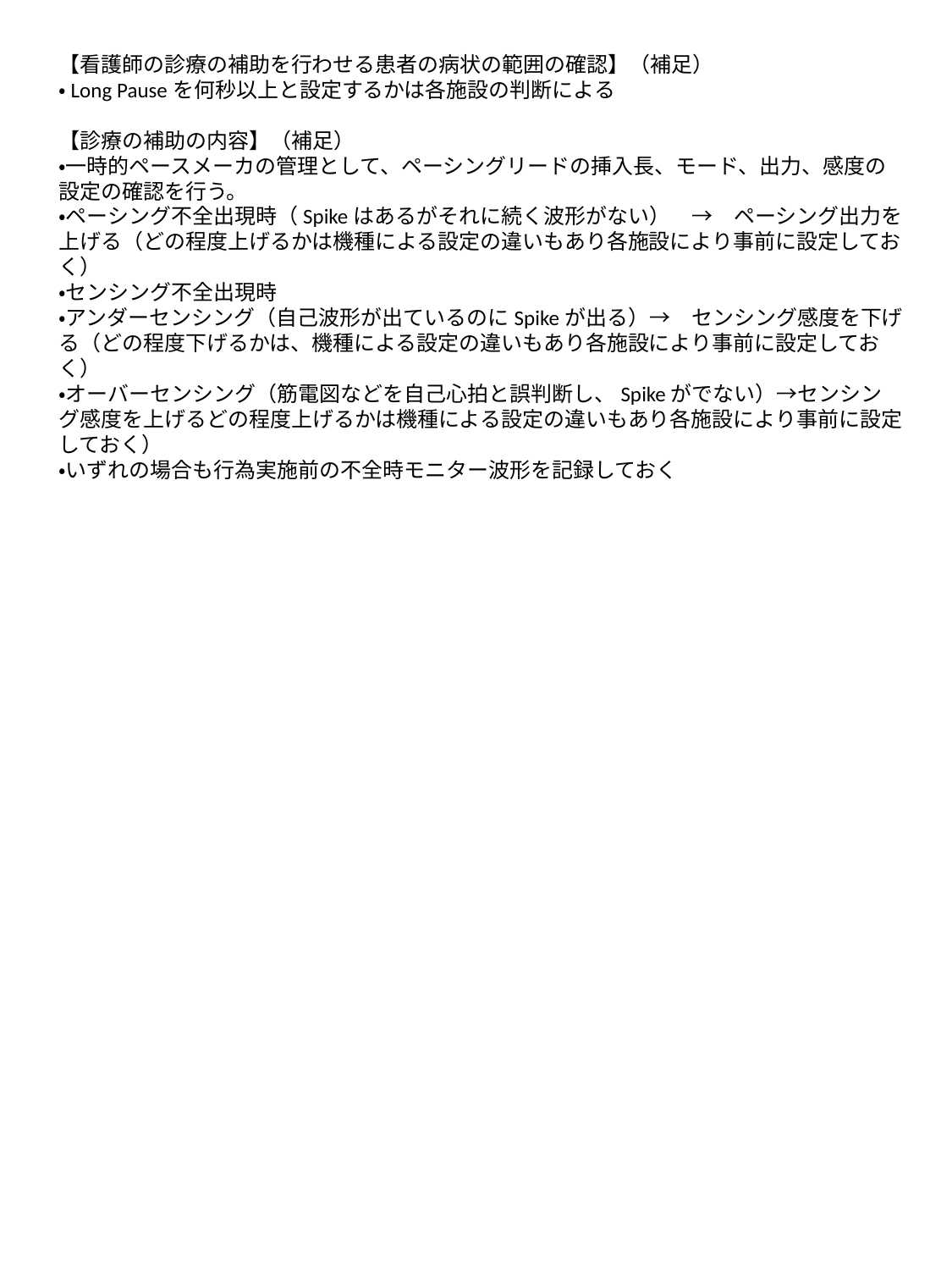

【看護師の診療の補助を行わせる患者の病状の範囲の確認】（補足）
・Long Pauseを何秒以上と設定するかは各施設の判断による

【診療の補助の内容】（補足）
・一時的ペースメーカの管理として、ペーシングリードの挿入長、モード、出力、感度の設定の確認を行う。
・ペーシング不全出現時（Spikeはあるがそれに続く波形がない）　→　ペーシング出力を上げる（どの程度上げるかは機種による設定の違いもあり各施設により事前に設定しておく）
・センシング不全出現時
・アンダーセンシング（自己波形が出ているのにSpikeが出る）→　センシング感度を下げる（どの程度下げるかは、機種による設定の違いもあり各施設により事前に設定しておく）
・オーバーセンシング（筋電図などを自己心拍と誤判断し、Spikeがでない）→センシング感度を上げるどの程度上げるかは機種による設定の違いもあり各施設により事前に設定しておく）
・いずれの場合も行為実施前の不全時モニター波形を記録しておく